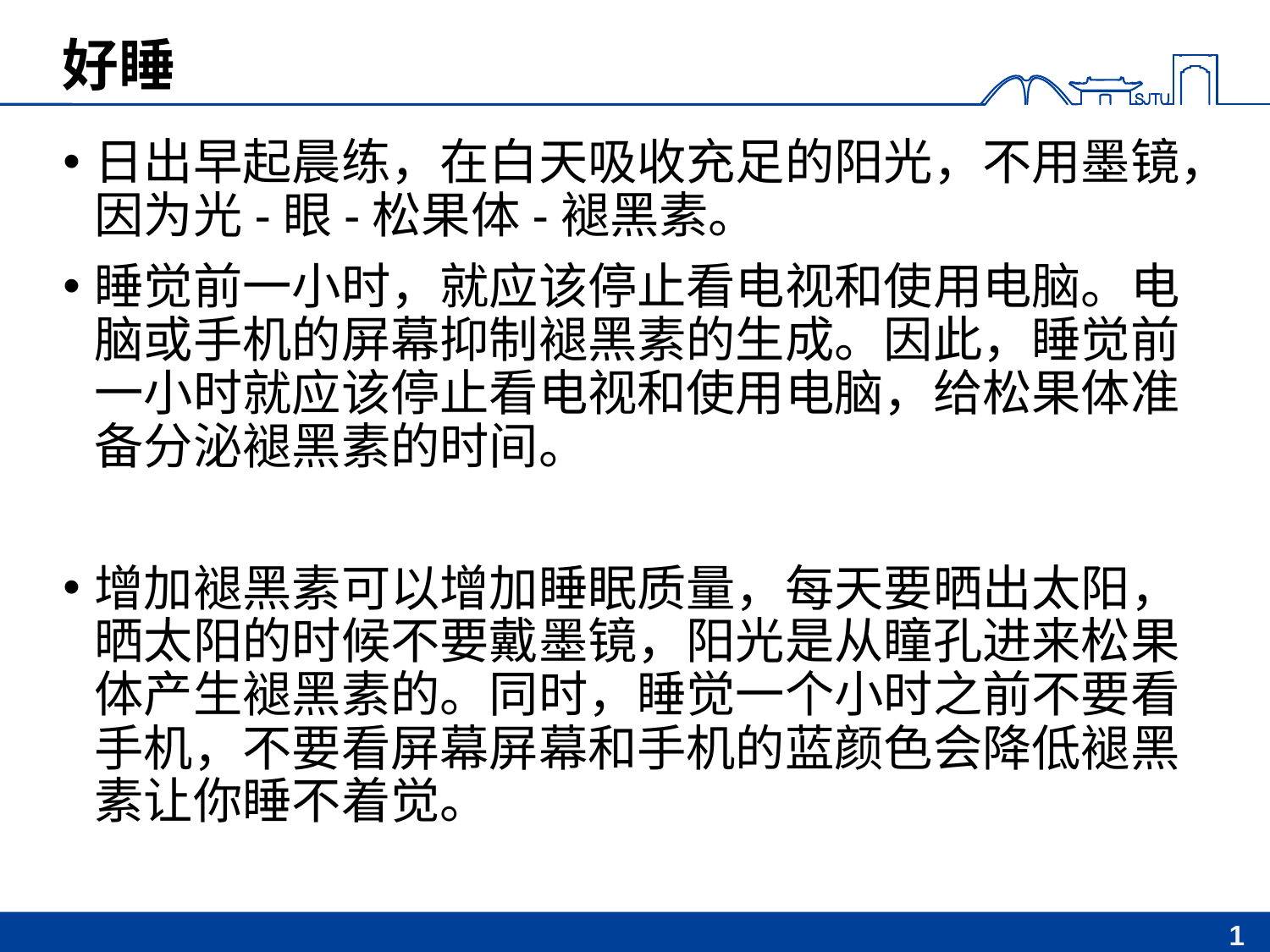

# 好睡
日出早起晨练，在白天吸收充足的阳光，不用墨镜，因为光-眼-松果体-褪黑素。
睡觉前一小时，就应该停止看电视和使用电脑。电脑或手机的屏幕抑制褪黑素的生成。因此，睡觉前一小时就应该停止看电视和使用电脑，给松果体准备分泌褪黑素的时间。

增加褪黑素可以增加睡眠质量，每天要晒出太阳，晒太阳的时候不要戴墨镜，阳光是从瞳孔进来松果体产生褪黑素的。同时，睡觉一个小时之前不要看手机，不要看屏幕屏幕和手机的蓝颜色会降低褪黑素让你睡不着觉。